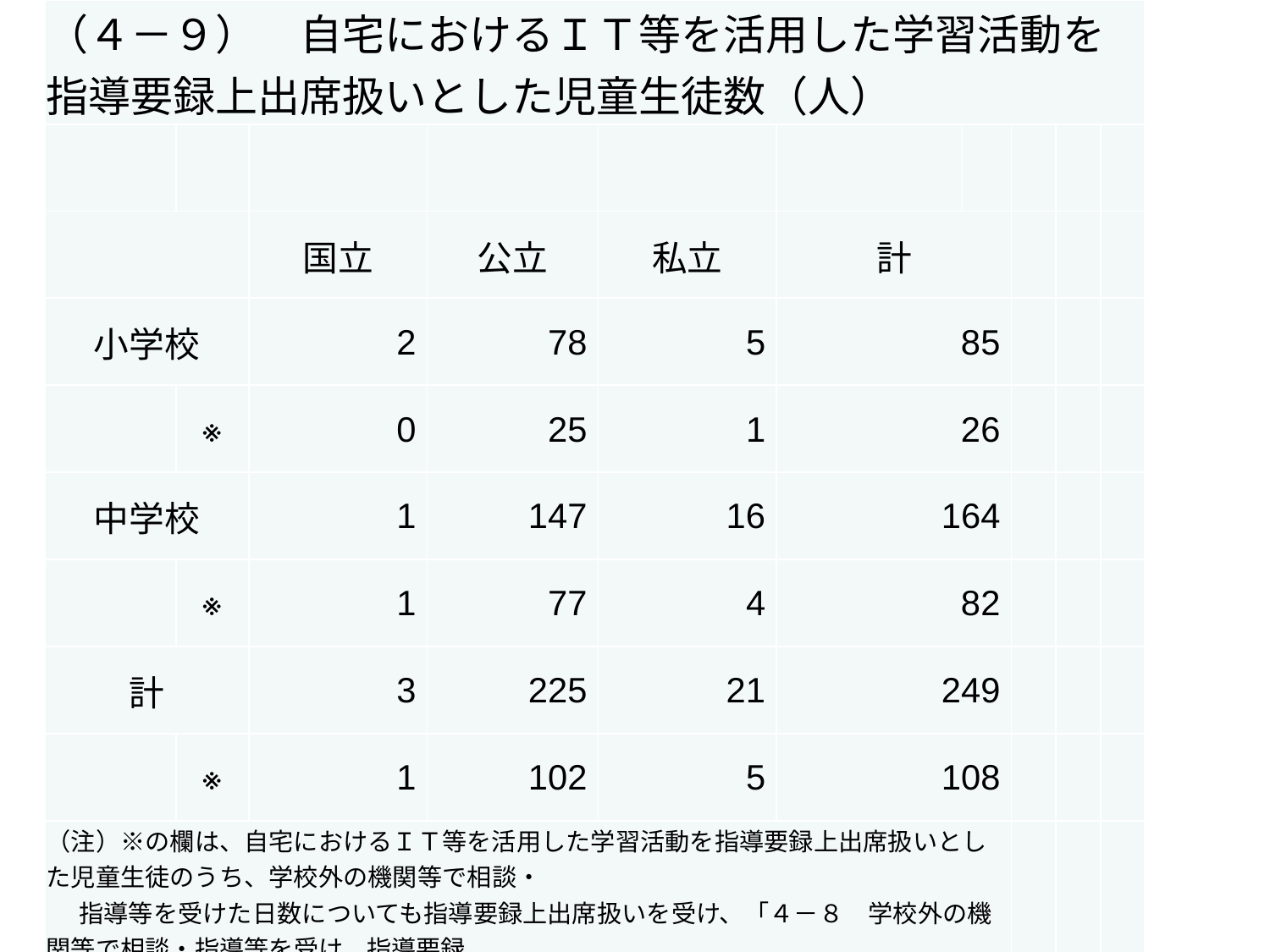

| （４－９）　自宅におけるＩＴ等を活用した学習活動を指導要録上出席扱いとした児童生徒数（人） |  |  |  |  |  |  |  |  |  |
| --- | --- | --- | --- | --- | --- | --- | --- | --- | --- |
|  |  |  |  |  |  |  |  |  |  |
|  |  | 国立 | 公立 | 私立 | 計 |  |  |  |  |
| 小学校 |  | 2 | 78 | 5 | 85 |  |  |  |  |
|  | ※ | 0 | 25 | 1 | 26 |  |  |  |  |
| 中学校 |  | 1 | 147 | 16 | 164 |  |  |  |  |
|  | ※ | 1 | 77 | 4 | 82 |  |  |  |  |
| 計 |  | 3 | 225 | 21 | 249 |  |  |  |  |
|  | ※ | 1 | 102 | 5 | 108 |  |  |  |  |
| （注）※の欄は、自宅におけるＩＴ等を活用した学習活動を指導要録上出席扱いとした児童生徒のうち、学校外の機関等で相談・ 指導等を受けた日数についても指導要録上出席扱いを受け、「４－８　学校外の機関等で相談・指導等を受け、指導要録 上出席扱いとした児童生徒数」にも計上されている児童生徒数。 |  |  |  |  |  |  |  |  |  |